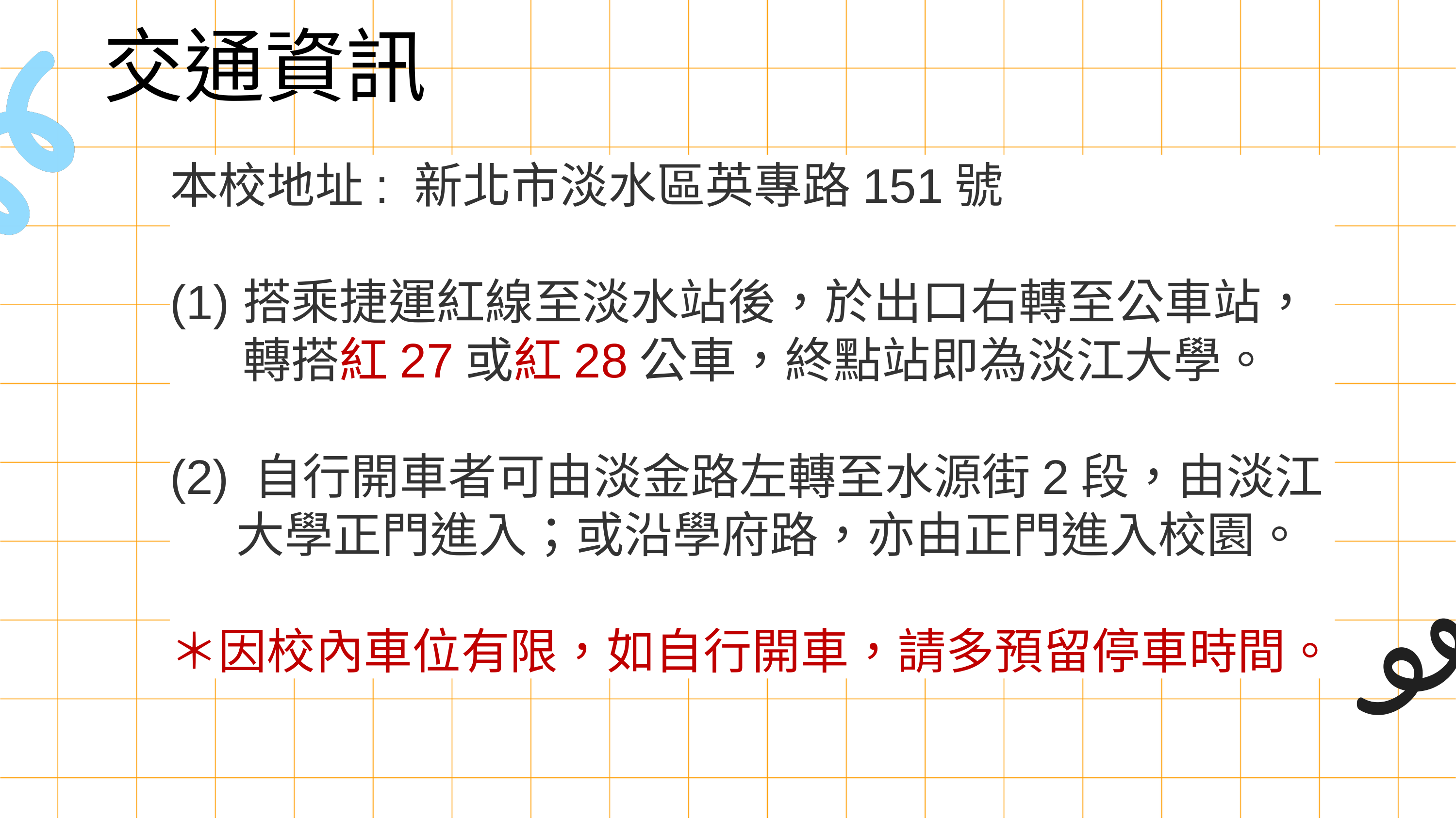

交通資訊

本校地址: 新北市淡水區英專路151號

搭乘捷運紅線至淡水站後，於出口右轉至公車站，轉搭紅27或紅28公車，終點站即為淡江大學。

(2) 自行開車者可由淡金路左轉至水源街2段，由淡江
     大學正門進入；或沿學府路，亦由正門進入校園。

＊因校內車位有限，如自行開車，請多預留停車時間。